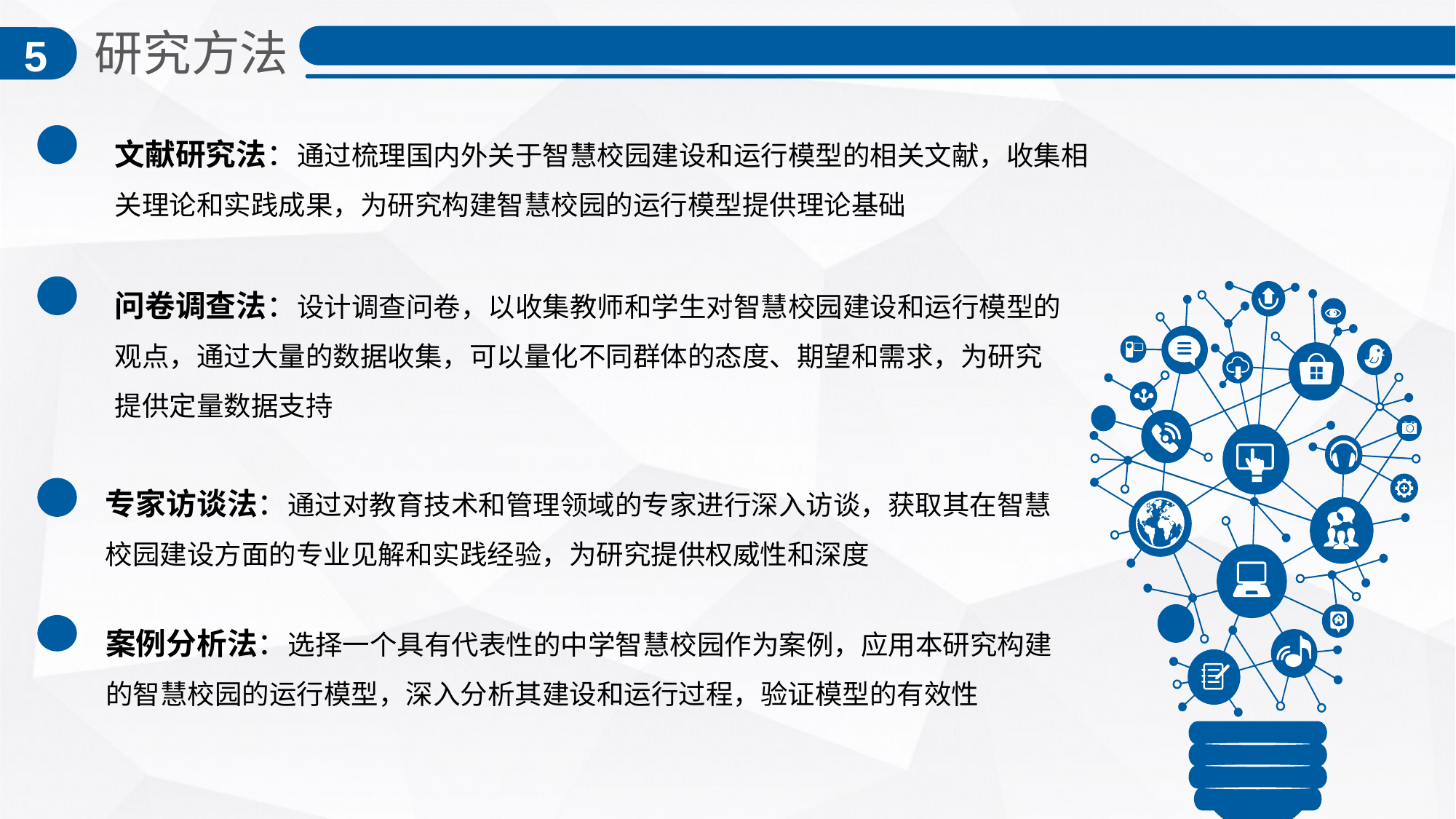

研究方法
5

文献研究法：通过梳理国内外关于智慧校园建设和运行模型的相关文献，收集相关理论和实践成果，为研究构建智慧校园的运行模型提供理论基础

问卷调查法：设计调查问卷，以收集教师和学生对智慧校园建设和运行模型的观点，通过大量的数据收集，可以量化不同群体的态度、期望和需求，为研究提供定量数据支持

专家访谈法：通过对教育技术和管理领域的专家进行深入访谈，获取其在智慧校园建设方面的专业见解和实践经验，为研究提供权威性和深度

案例分析法：选择一个具有代表性的中学智慧校园作为案例，应用本研究构建的智慧校园的运行模型，深入分析其建设和运行过程，验证模型的有效性